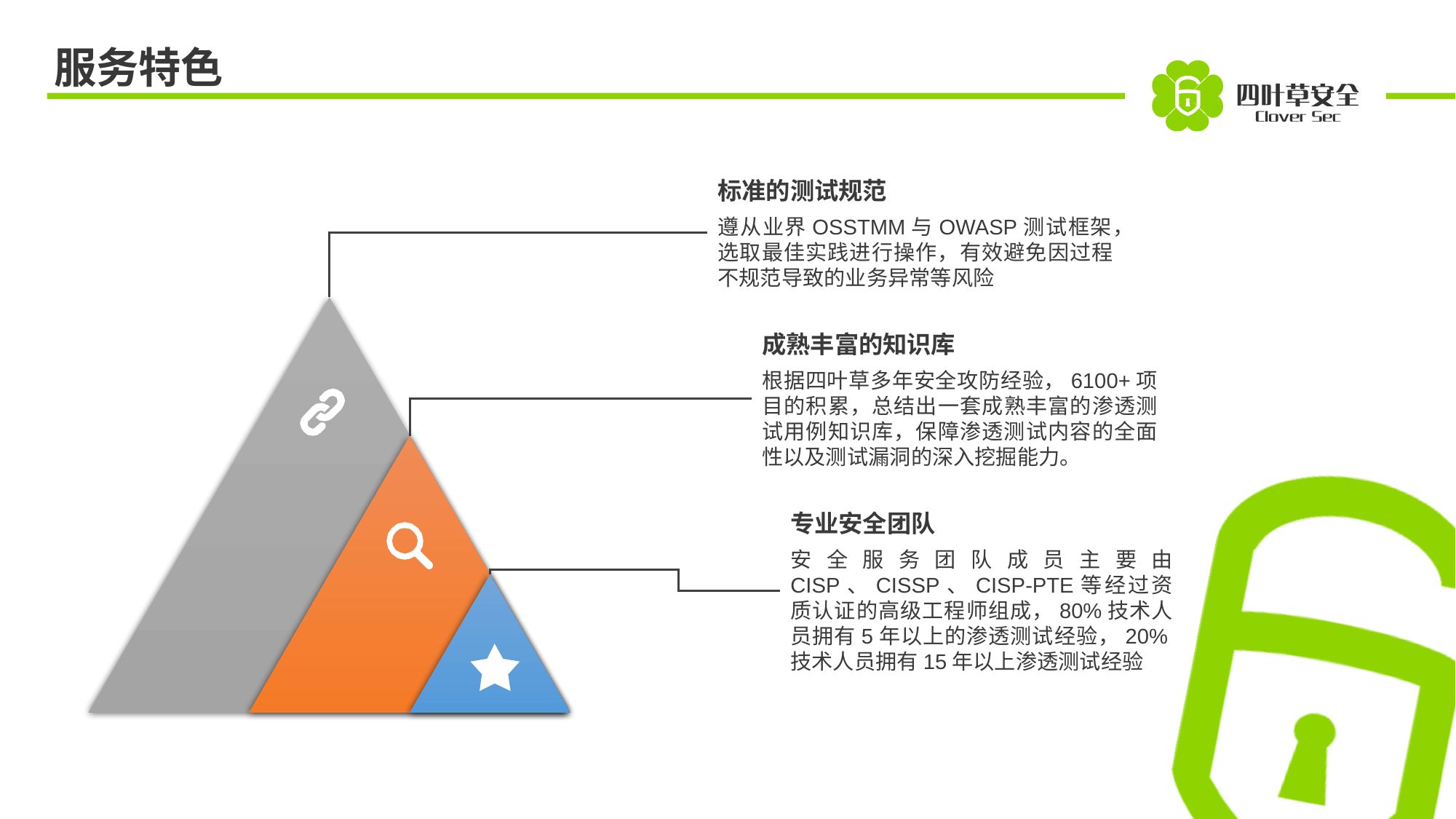

服务特色
标准的测试规范
遵从业界OSSTMM与OWASP测试框架，选取最佳实践进行操作，有效避免因过程不规范导致的业务异常等风险

成熟丰富的知识库
根据四叶草多年安全攻防经验，6100+项目的积累，总结出一套成熟丰富的渗透测试用例知识库，保障渗透测试内容的全面性以及测试漏洞的深入挖掘能力。

专业安全团队
安全服务团队成员主要由 CISP、CISSP、CISP-PTE等经过资质认证的高级工程师组成，80%技术人员拥有5年以上的渗透测试经验，20%技术人员拥有15年以上渗透测试经验